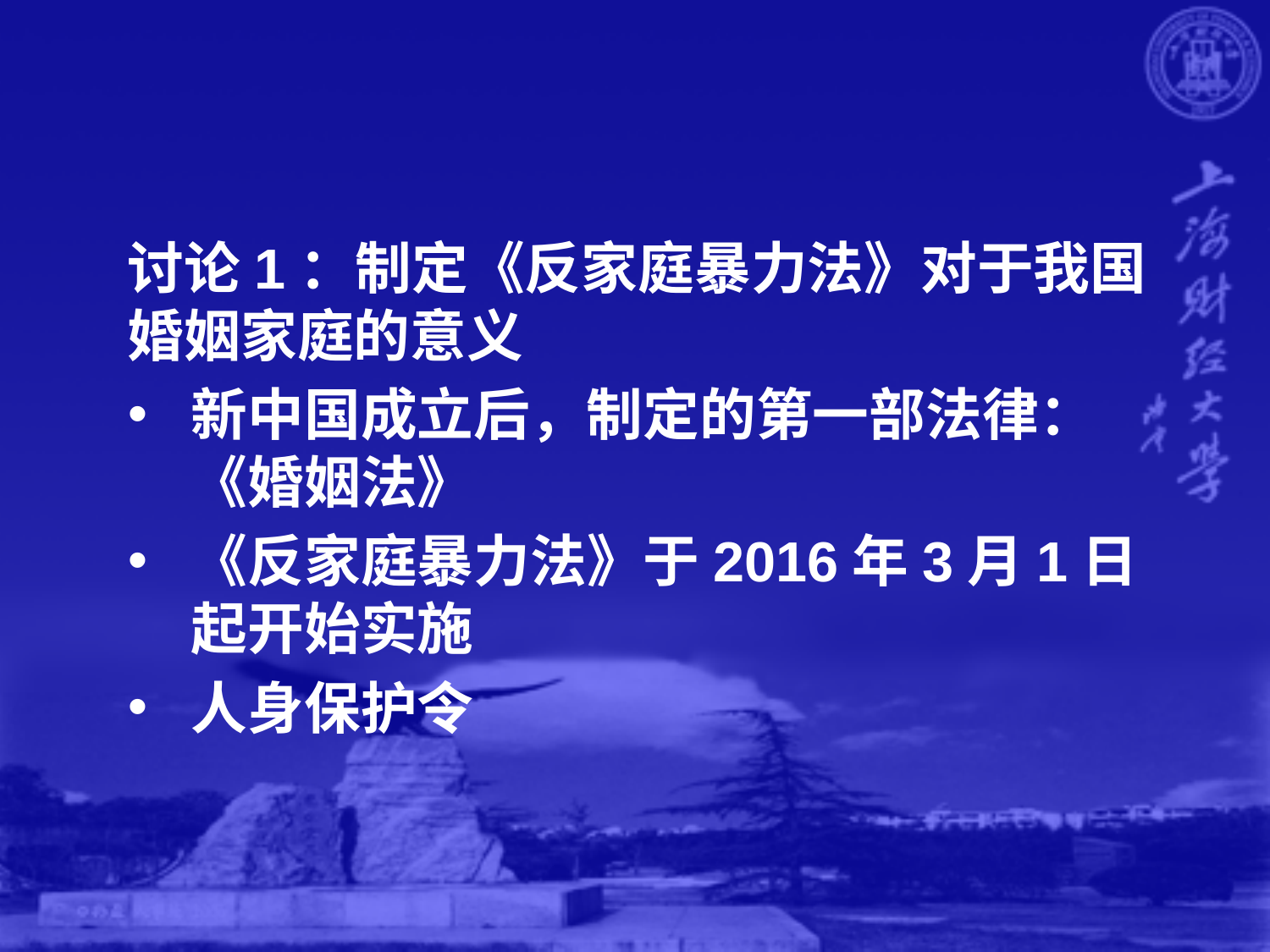

讨论1：制定《反家庭暴力法》对于我国婚姻家庭的意义
新中国成立后，制定的第一部法律：《婚姻法》
《反家庭暴力法》于2016年3月1日起开始实施
人身保护令